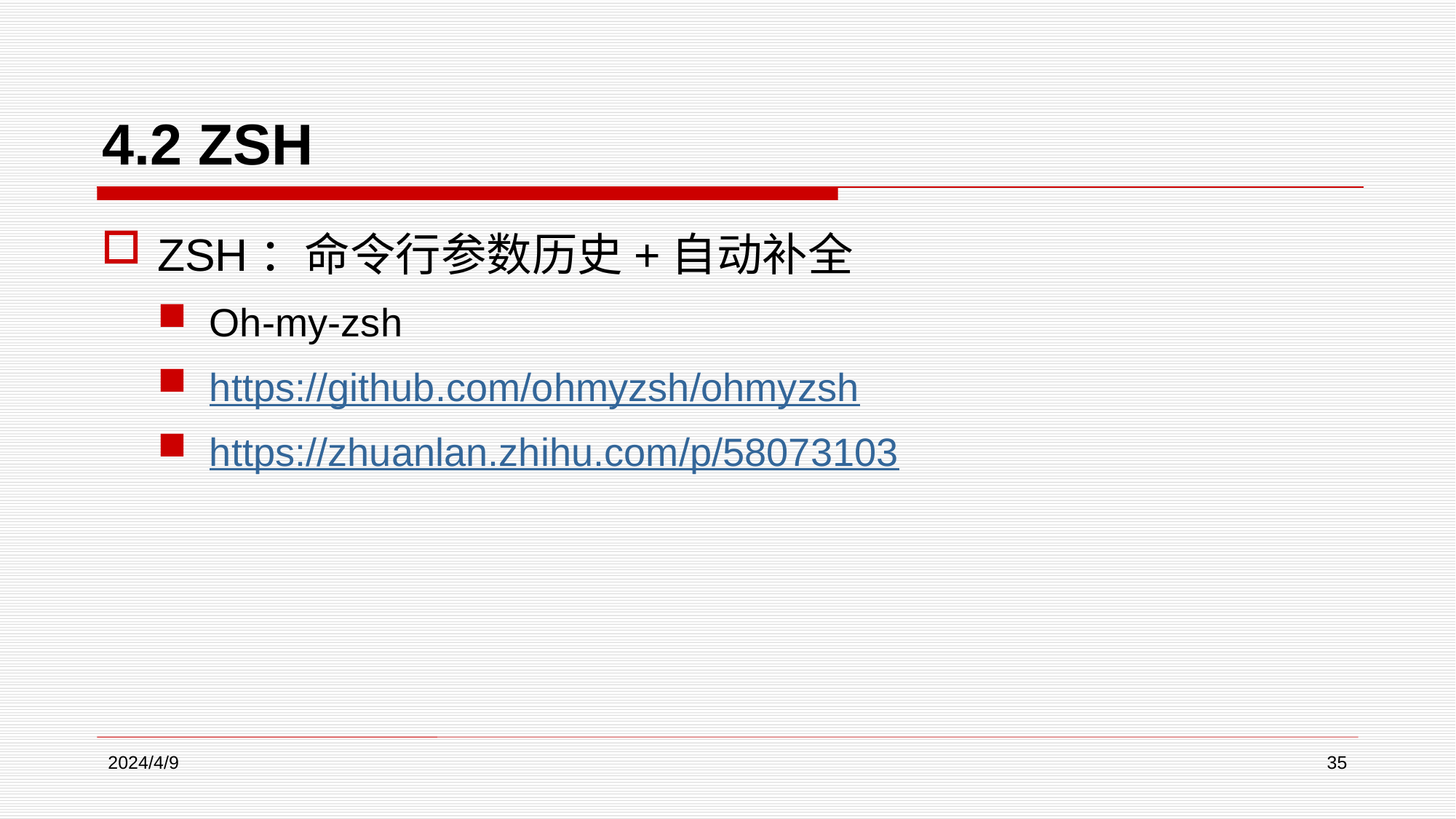

# 4.2 ZSH
ZSH：命令行参数历史+自动补全
Oh-my-zsh
https://github.com/ohmyzsh/ohmyzsh
https://zhuanlan.zhihu.com/p/58073103
2024/4/9
35